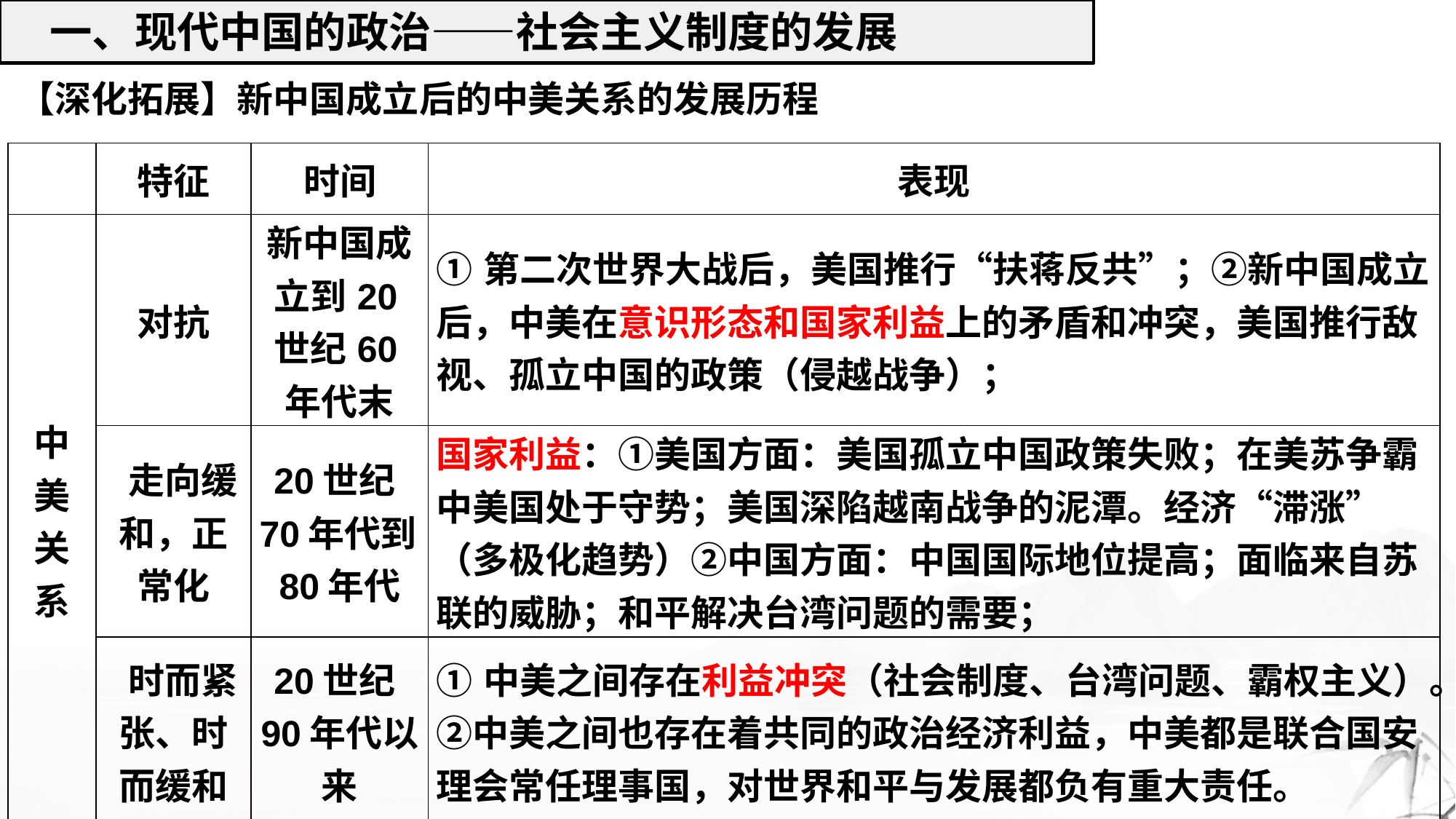

一、现代中国的政治——社会主义制度的发展
【深化拓展】新中国成立后的中美关系的发展历程

|  | 特征 | 时间 | 表现 |
| --- | --- | --- | --- |
| 中美关系 | 对抗 | 新中国成立到20世纪60年代末 | ①第二次世界大战后，美国推行“扶蒋反共”；②新中国成立后，中美在意识形态和国家利益上的矛盾和冲突，美国推行敌视、孤立中国的政策（侵越战争）； |
|  | 走向缓和，正常化 | 20世纪70年代到80年代 | 国家利益：①美国方面：美国孤立中国政策失败；在美苏争霸中美国处于守势；美国深陷越南战争的泥潭。经济“滞涨”（多极化趋势）②中国方面：中国国际地位提高；面临来自苏联的威胁；和平解决台湾问题的需要； |
|  | 时而紧张、时而缓和 | 20世纪90年代以来 | ①中美之间存在利益冲突（社会制度、台湾问题、霸权主义）。②中美之间也存在着共同的政治经济利益，中美都是联合国安理会常任理事国，对世界和平与发展都负有重大责任。 |